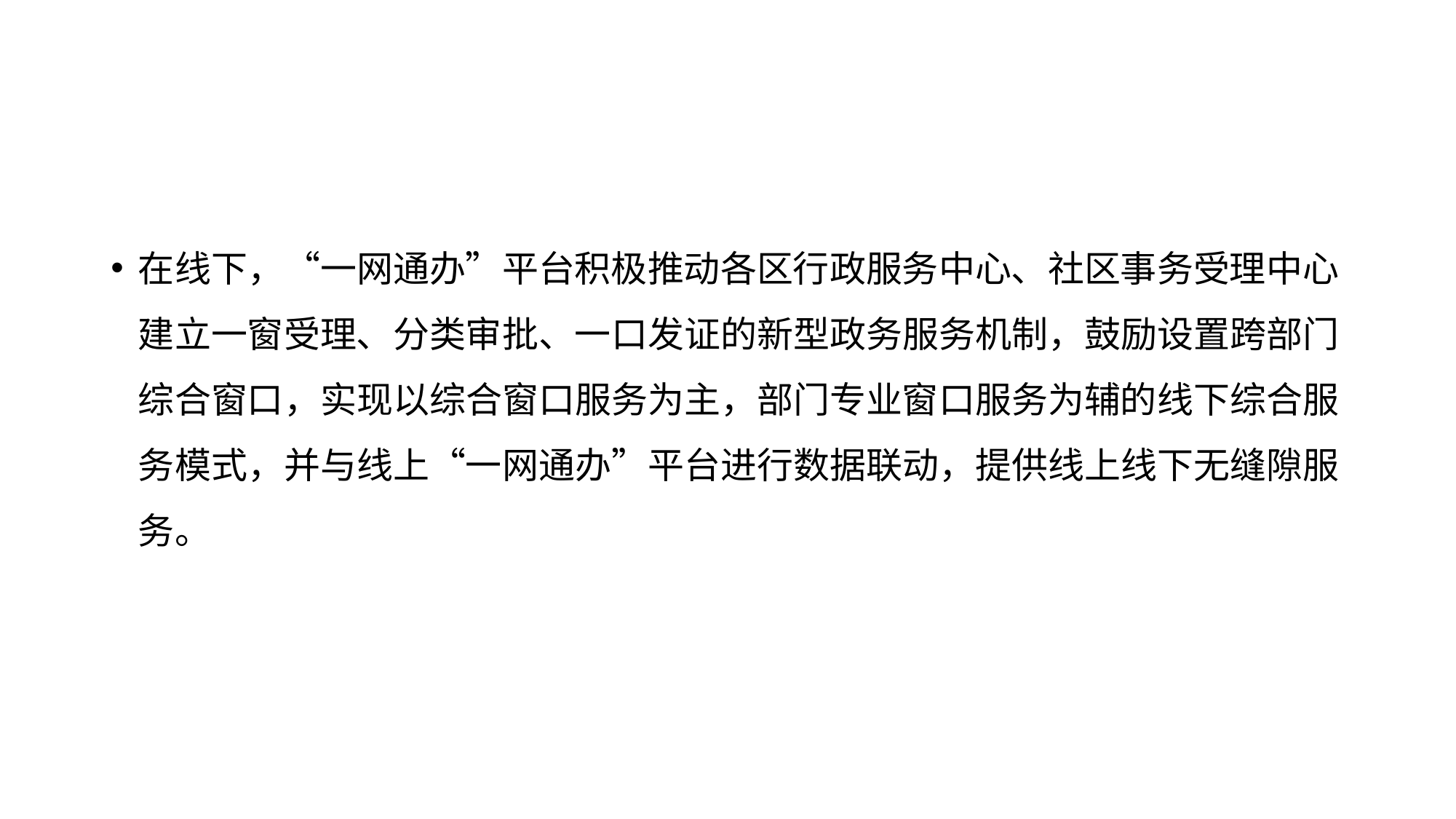

#
在线下，“一网通办”平台积极推动各区行政服务中心、社区事务受理中心建立一窗受理、分类审批、一口发证的新型政务服务机制，鼓励设置跨部门综合窗口，实现以综合窗口服务为主，部门专业窗口服务为辅的线下综合服务模式，并与线上“一网通办”平台进行数据联动，提供线上线下无缝隙服务。